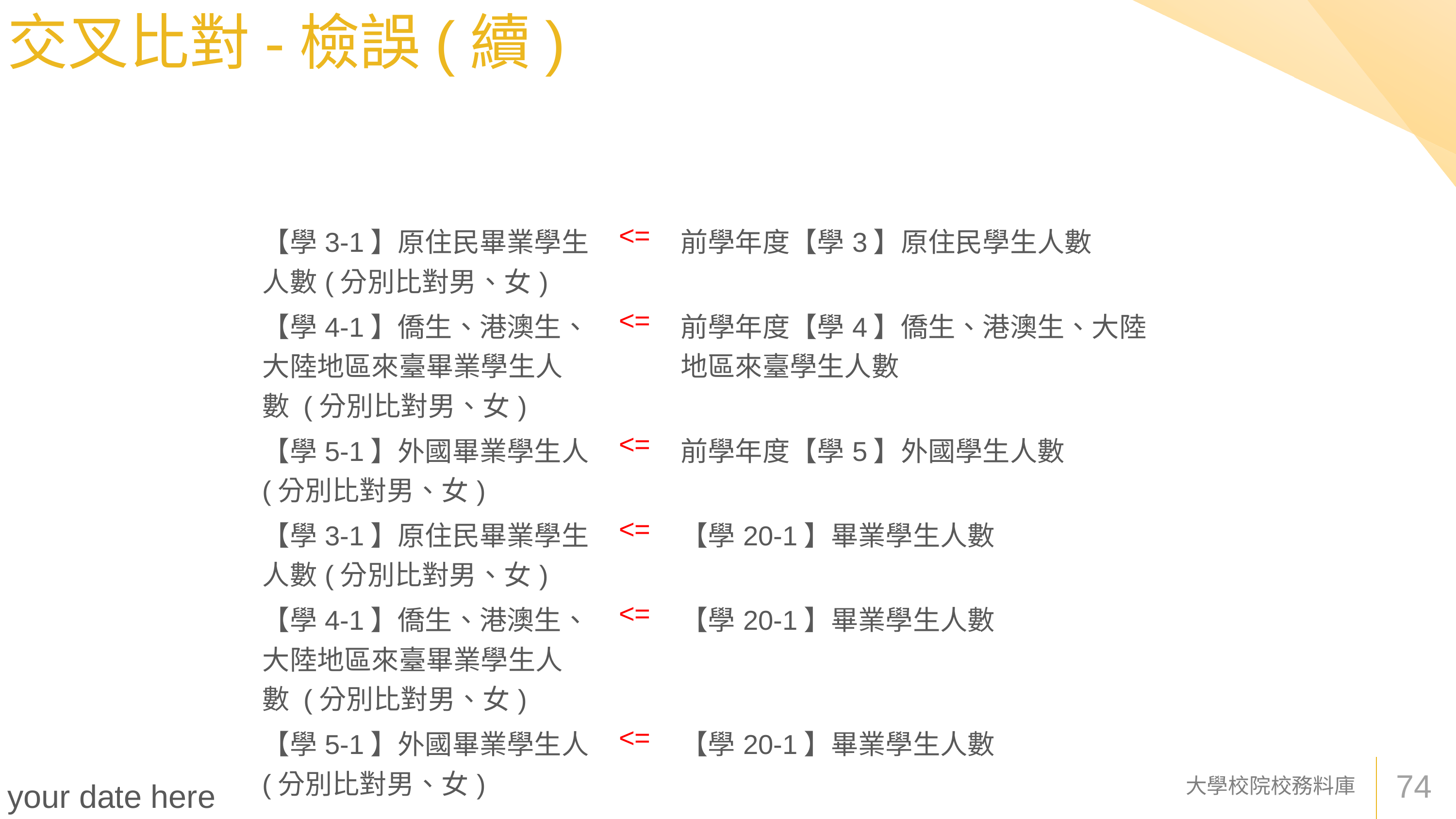

# 交叉比對-檢誤(續)

| 【學3-1】原住民畢業學生人數(分別比對男、女) | <= | 前學年度【學3】原住民學生人數 |
| --- | --- | --- |
| 【學4-1】僑生、港澳生、大陸地區來臺畢業學生人數 (分別比對男、女) | <= | 前學年度【學4】僑生、港澳生、大陸地區來臺學生人數 |
| 【學5-1】外國畢業學生人(分別比對男、女) | <= | 前學年度【學5】外國學生人數 |
| 【學3-1】原住民畢業學生人數(分別比對男、女) | <= | 【學20-1】畢業學生人數 |
| 【學4-1】僑生、港澳生、大陸地區來臺畢業學生人數 (分別比對男、女) | <= | 【學20-1】畢業學生人數 |
| 【學5-1】外國畢業學生人(分別比對男、女) | <= | 【學20-1】畢業學生人數 |
大學校院校務料庫
74
your date here